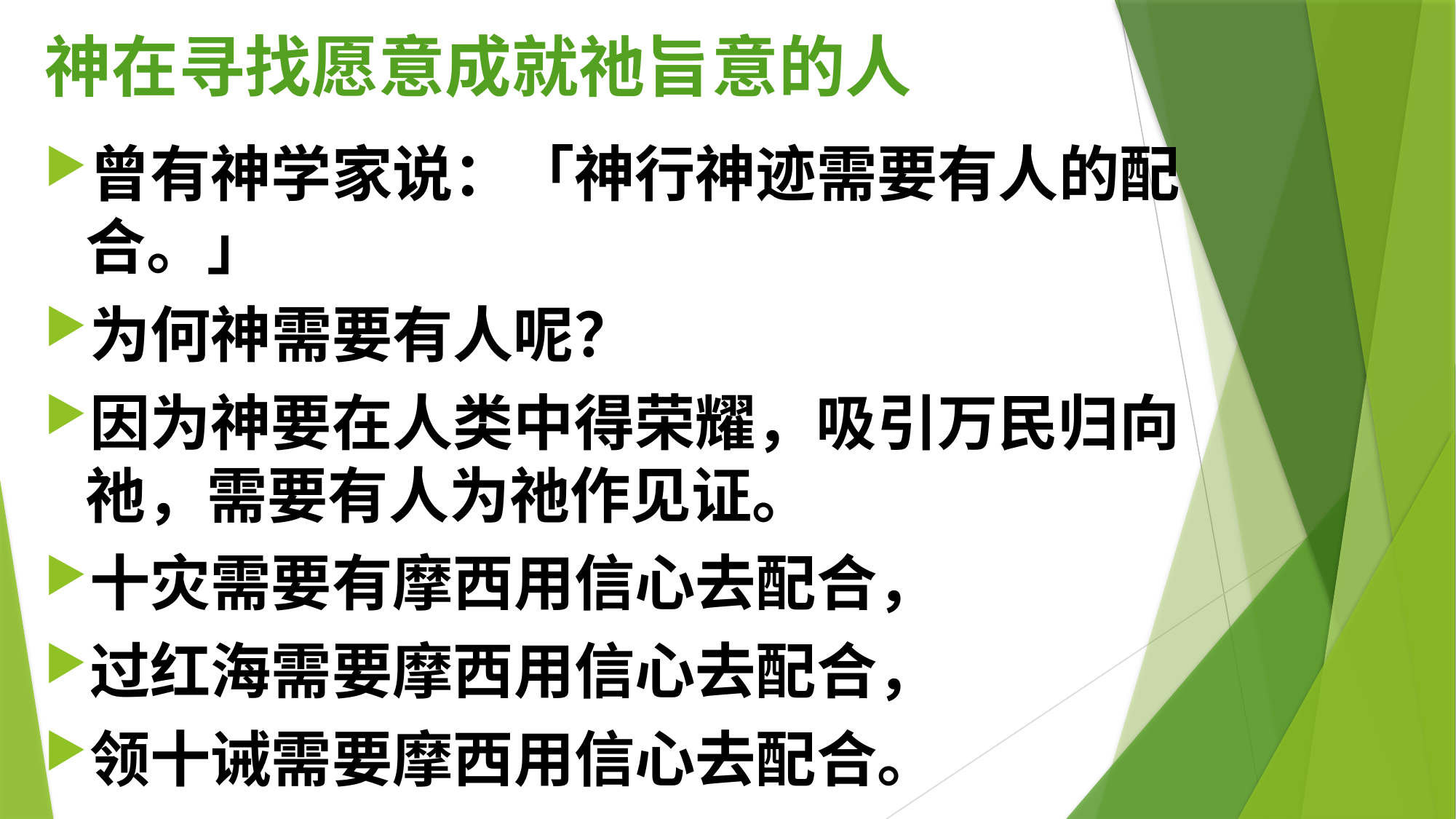

# 神在寻找愿意成就祂旨意的人
曾有神学家说：「神行神迹需要有人的配合。」
为何神需要有人呢？
因为神要在人类中得荣耀，吸引万民归向祂，需要有人为祂作见证。
十灾需要有摩西用信心去配合，
过红海需要摩西用信心去配合，
领十诫需要摩西用信心去配合。